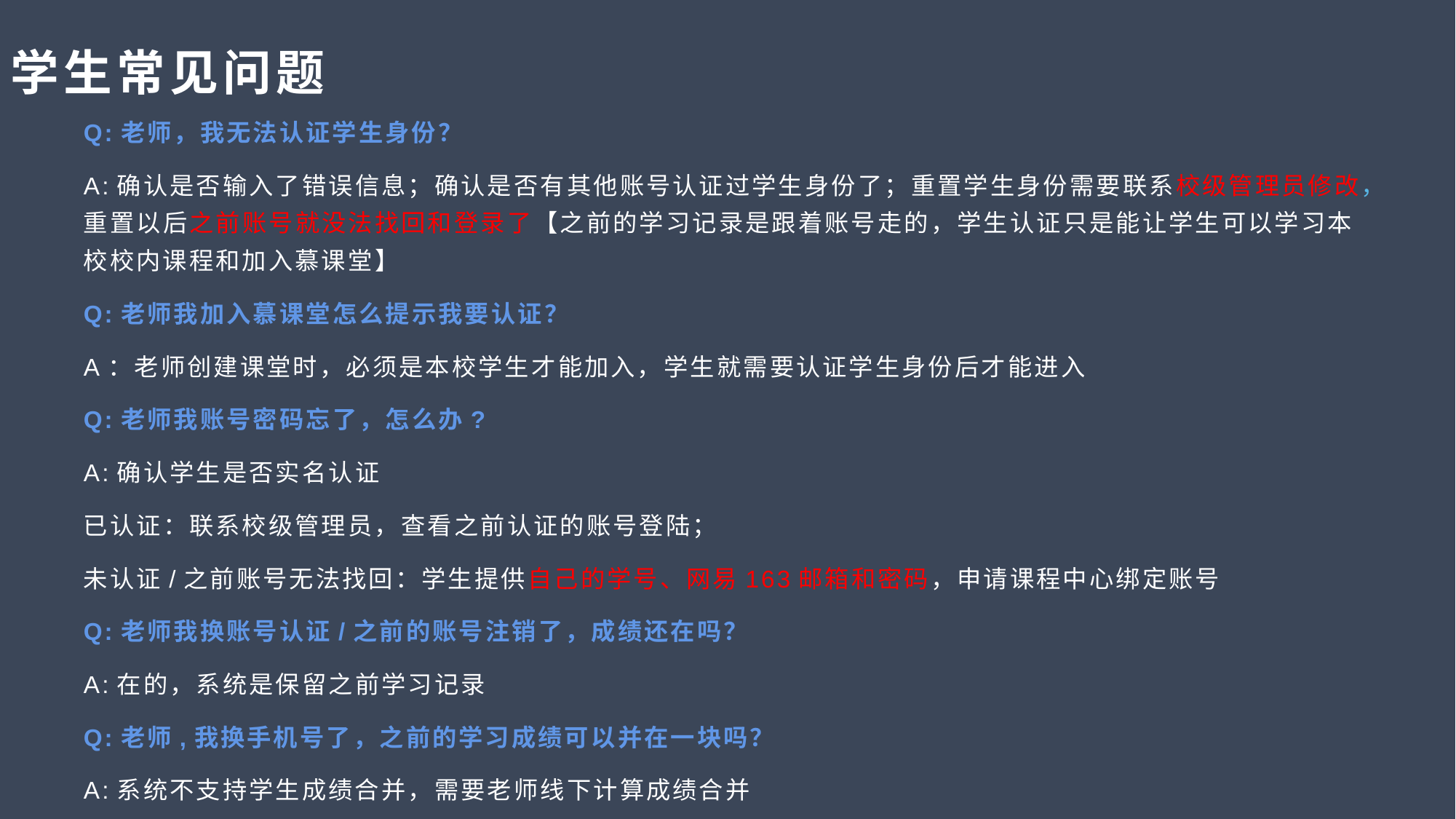

# 学生常见问题
Q:老师，我无法认证学生身份？
A:确认是否输入了错误信息；确认是否有其他账号认证过学生身份了；重置学生身份需要联系校级管理员修改，重置以后之前账号就没法找回和登录了【之前的学习记录是跟着账号走的，学生认证只是能让学生可以学习本校校内课程和加入慕课堂】
Q:老师我加入慕课堂怎么提示我要认证？
A：老师创建课堂时，必须是本校学生才能加入，学生就需要认证学生身份后才能进入
Q:老师我账号密码忘了，怎么办?
A:确认学生是否实名认证
已认证：联系校级管理员，查看之前认证的账号登陆；
未认证/之前账号无法找回：学生提供自己的学号、网易163邮箱和密码，申请课程中心绑定账号
Q:老师我换账号认证/之前的账号注销了，成绩还在吗？
A:在的，系统是保留之前学习记录
Q:老师,我换手机号了，之前的学习成绩可以并在一块吗？
A:系统不支持学生成绩合并，需要老师线下计算成绩合并